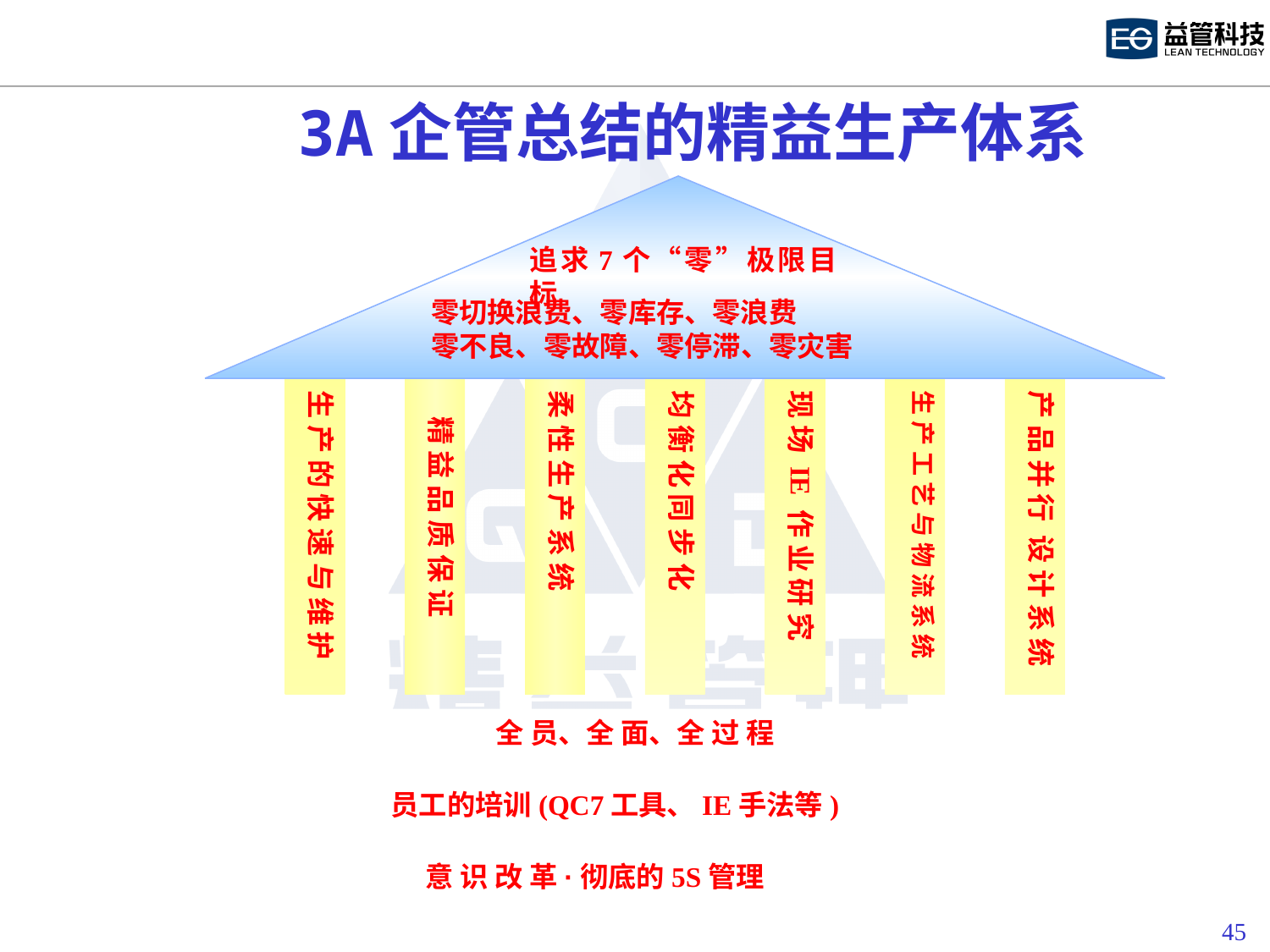

3A企管总结的精益生产体系

追求7个“零”极限目标
零切换浪费、零库存、零浪费
零不良、零故障、零停滞、零灾害
生 产 的 快 速 与 维 护
柔 性 生 产 系 统
均 衡 化 同 步 化
现 场 IE 作 业 研 究
生 产 工 艺 与 物 流 系 统
   精 益 品 质 保 证
产 品 并 行  设 计 系 统
全 员、全 面、全 过 程
员工的培训(QC7工具、IE手法等)
意 识 改 革·彻底的5S管理